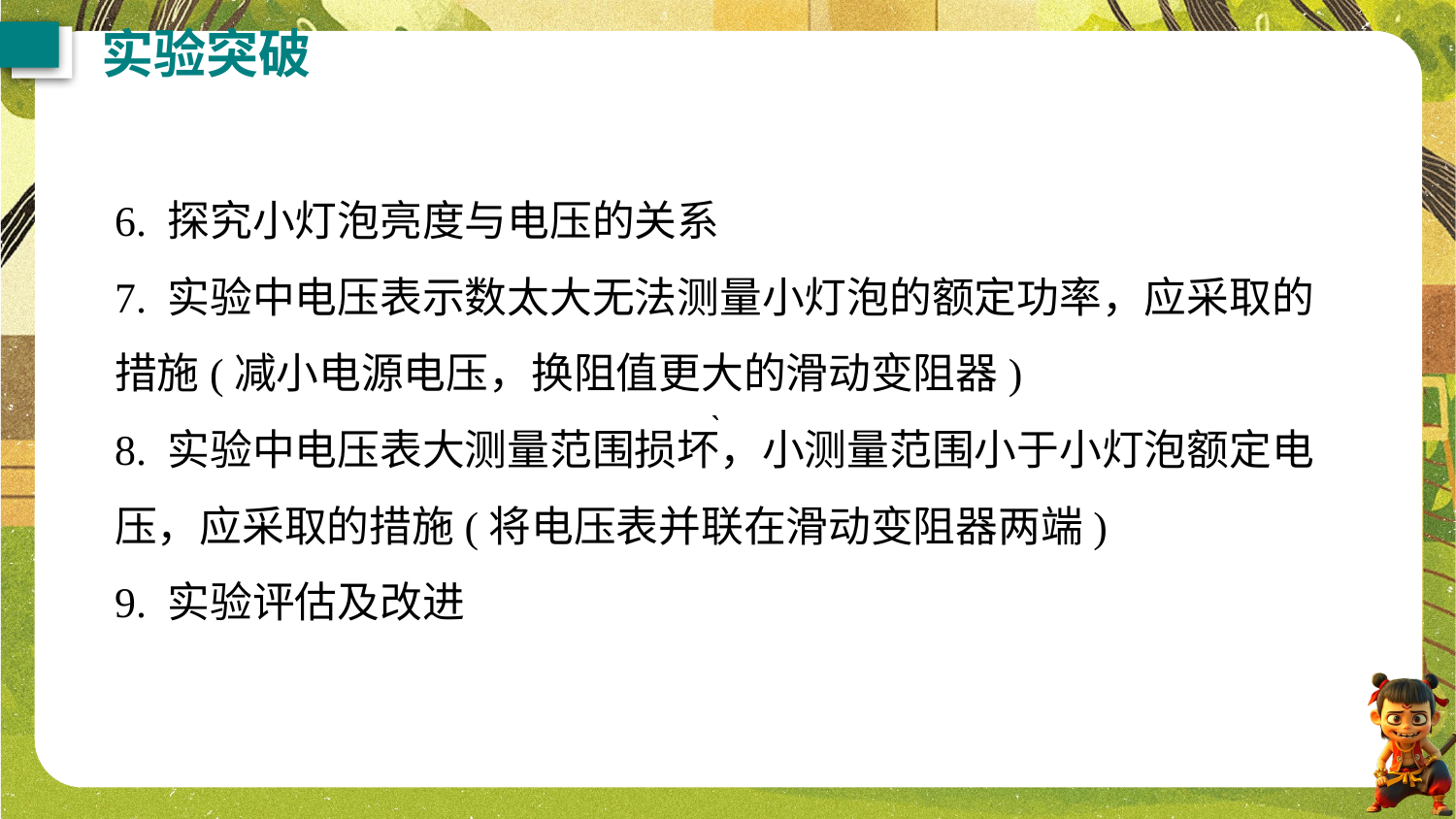

实验突破

6. 探究小灯泡亮度与电压的关系
7. 实验中电压表示数太大无法测量小灯泡的额定功率，应采取的措施(减小电源电压，换阻值更大的滑动变阻器)
8. 实验中电压表大测量范围损坏，小测量范围小于小灯泡额定电压，应采取的措施(将电压表并联在滑动变阻器两端)
9. 实验评估及改进
˴
˴